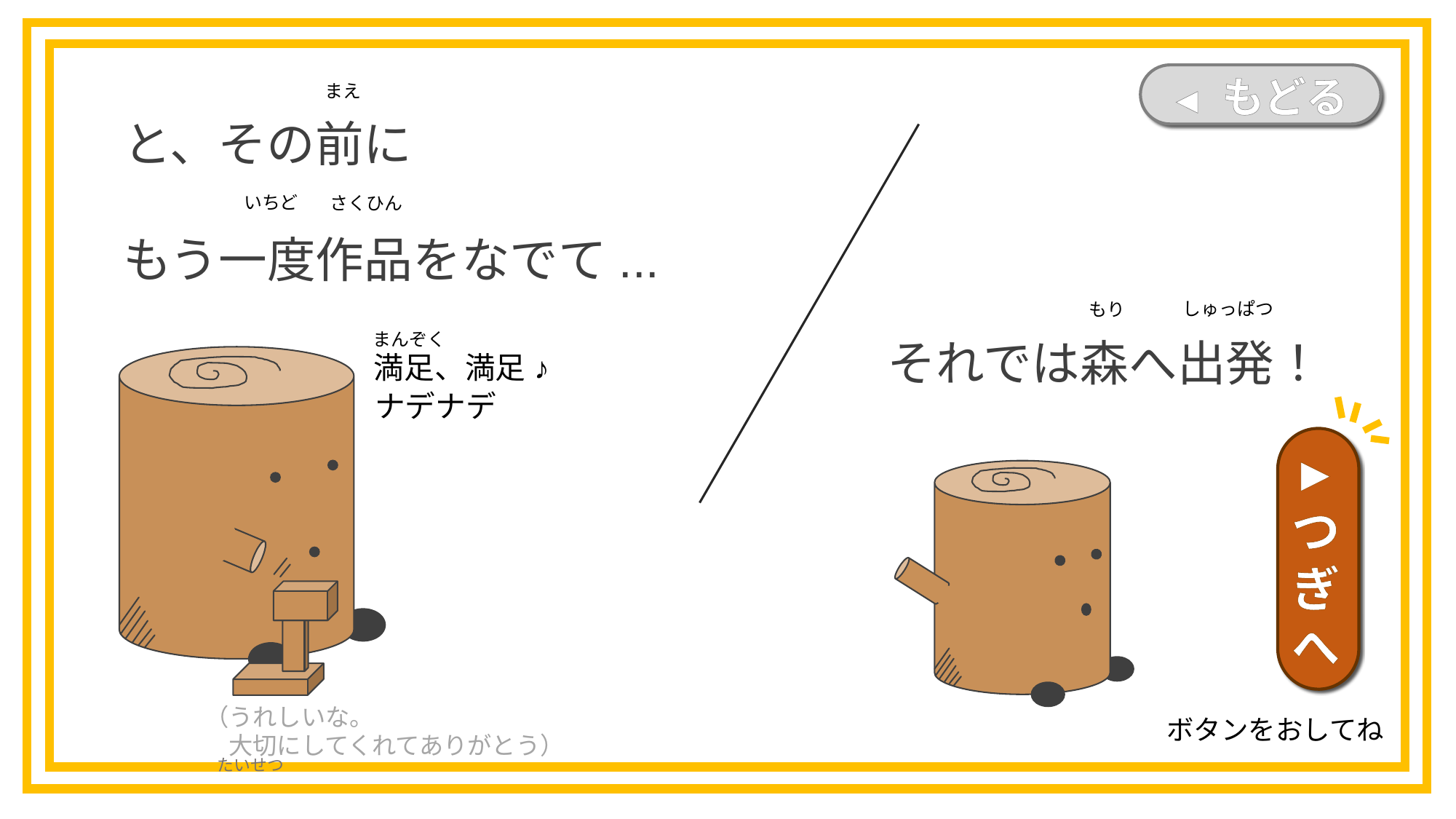

と、その前に
もう一度作品をなでて...
◄ もどる

まえ
いちど
さくひん
それでは森へ出発！
しゅっぱつ
もり
まんぞく
満足、満足 ♪

ナデナデ
►つぎへ

（うれしいな。
　大切にしてくれてありがとう）

ボタンをおしてね
たいせつ